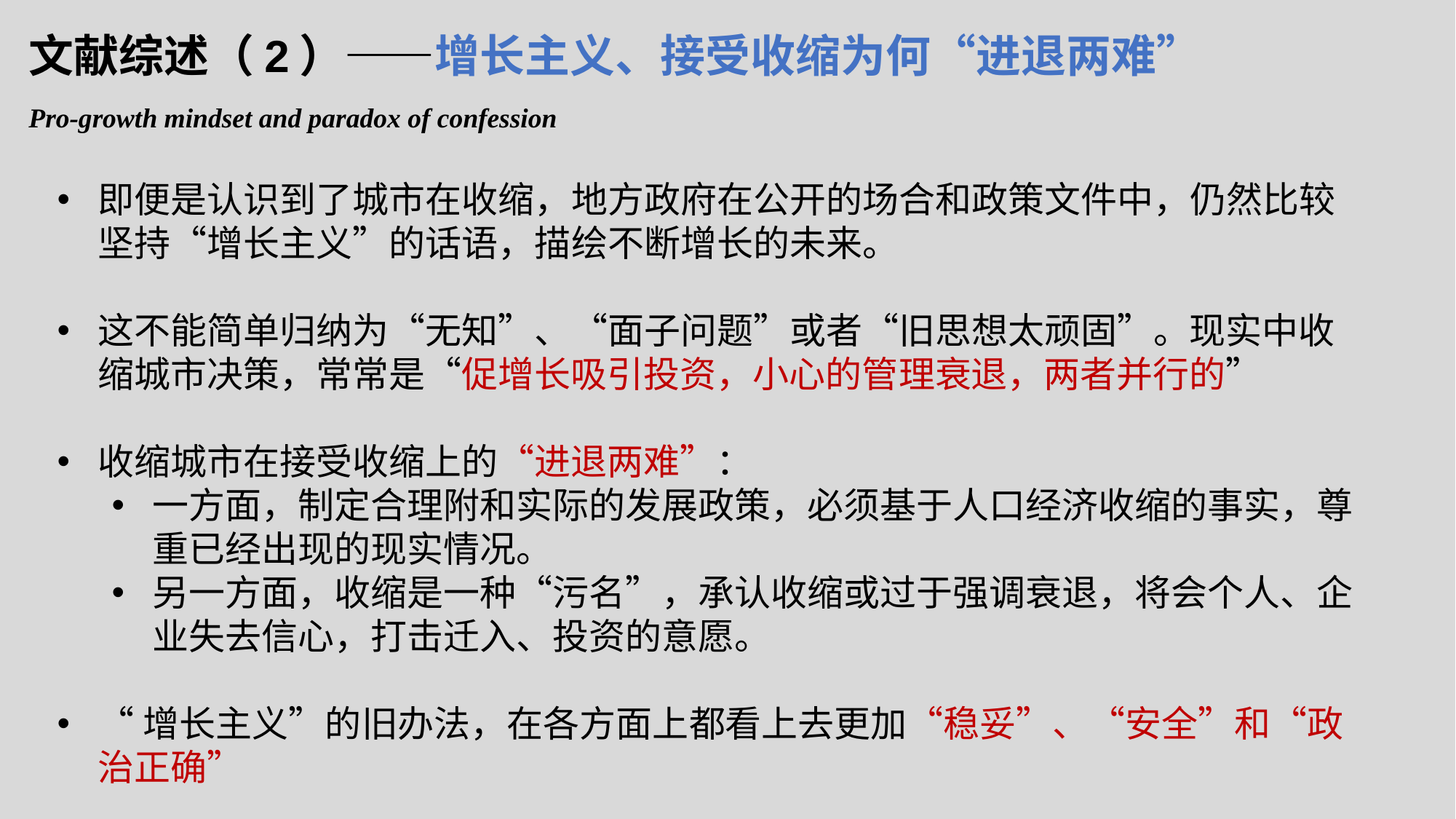

# 文献综述（2）——增长主义、接受收缩为何“进退两难”
Pro-growth mindset and paradox of confession
即便是认识到了城市在收缩，地方政府在公开的场合和政策文件中，仍然比较坚持“增长主义”的话语，描绘不断增长的未来。

这不能简单归纳为“无知”、“面子问题”或者“旧思想太顽固”。现实中收缩城市决策，常常是“促增长吸引投资，小心的管理衰退，两者并行的”

收缩城市在接受收缩上的“进退两难”：
一方面，制定合理附和实际的发展政策，必须基于人口经济收缩的事实，尊重已经出现的现实情况。
另一方面，收缩是一种“污名”，承认收缩或过于强调衰退，将会个人、企业失去信心，打击迁入、投资的意愿。

“增长主义”的旧办法，在各方面上都看上去更加“稳妥”、“安全”和“政治正确”